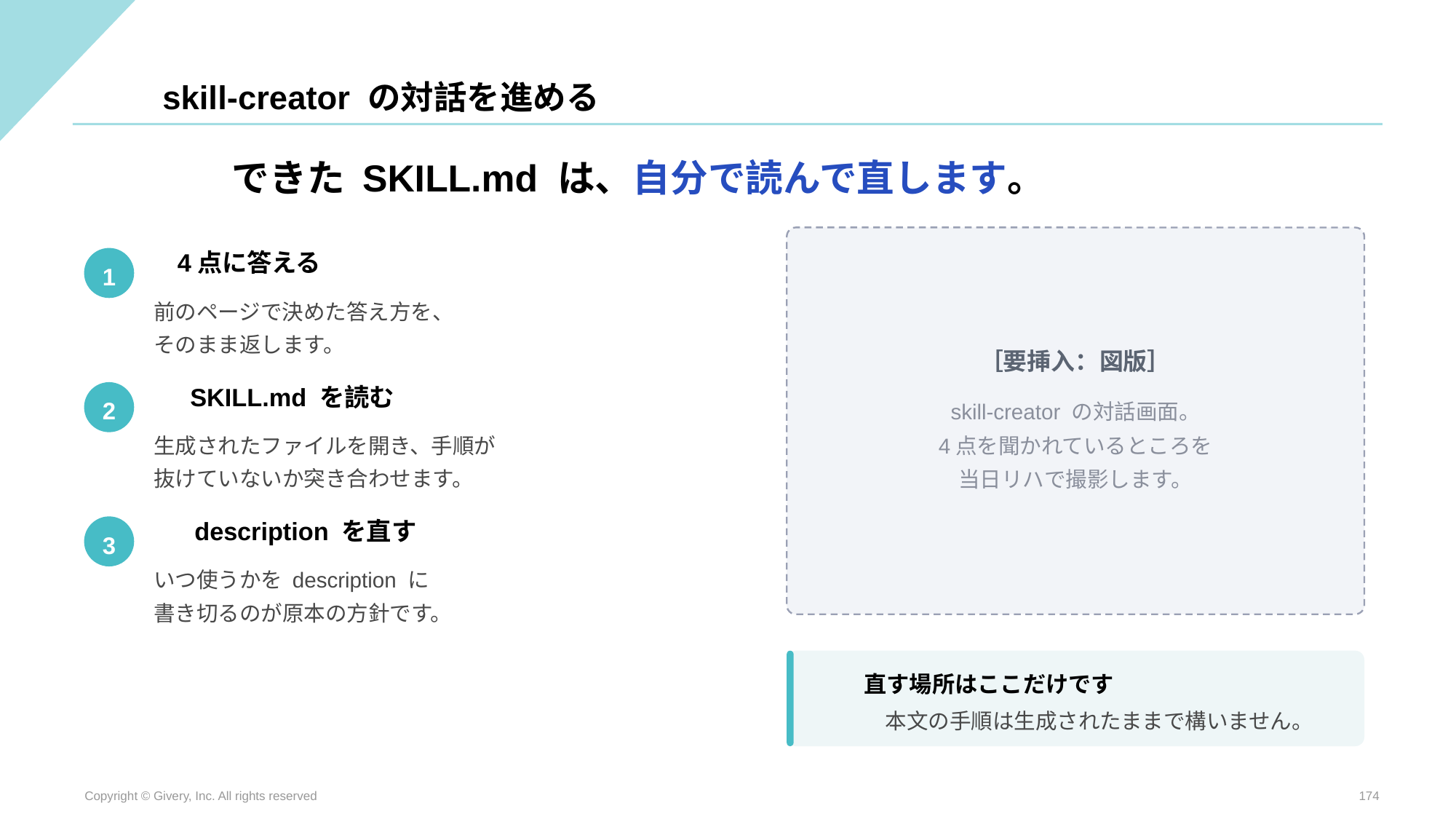

skill-creator の対話を進める

できた SKILL.md は、自分で読んで直します。

4点に答える

1
前のページで決めた答え方を、
そのまま返します。
［要挿入：図版］
SKILL.md を読む

2
skill-creator の対話画面。
生成されたファイルを開き、手順が
抜けていないか突き合わせます。
4点を聞かれているところを
当日リハで撮影します。
description を直す

3
いつ使うかを description に
書き切るのが原本の方針です。

直す場所はここだけです
本文の手順は生成されたままで構いません。
Copyright © Givery, Inc. All rights reserved
174